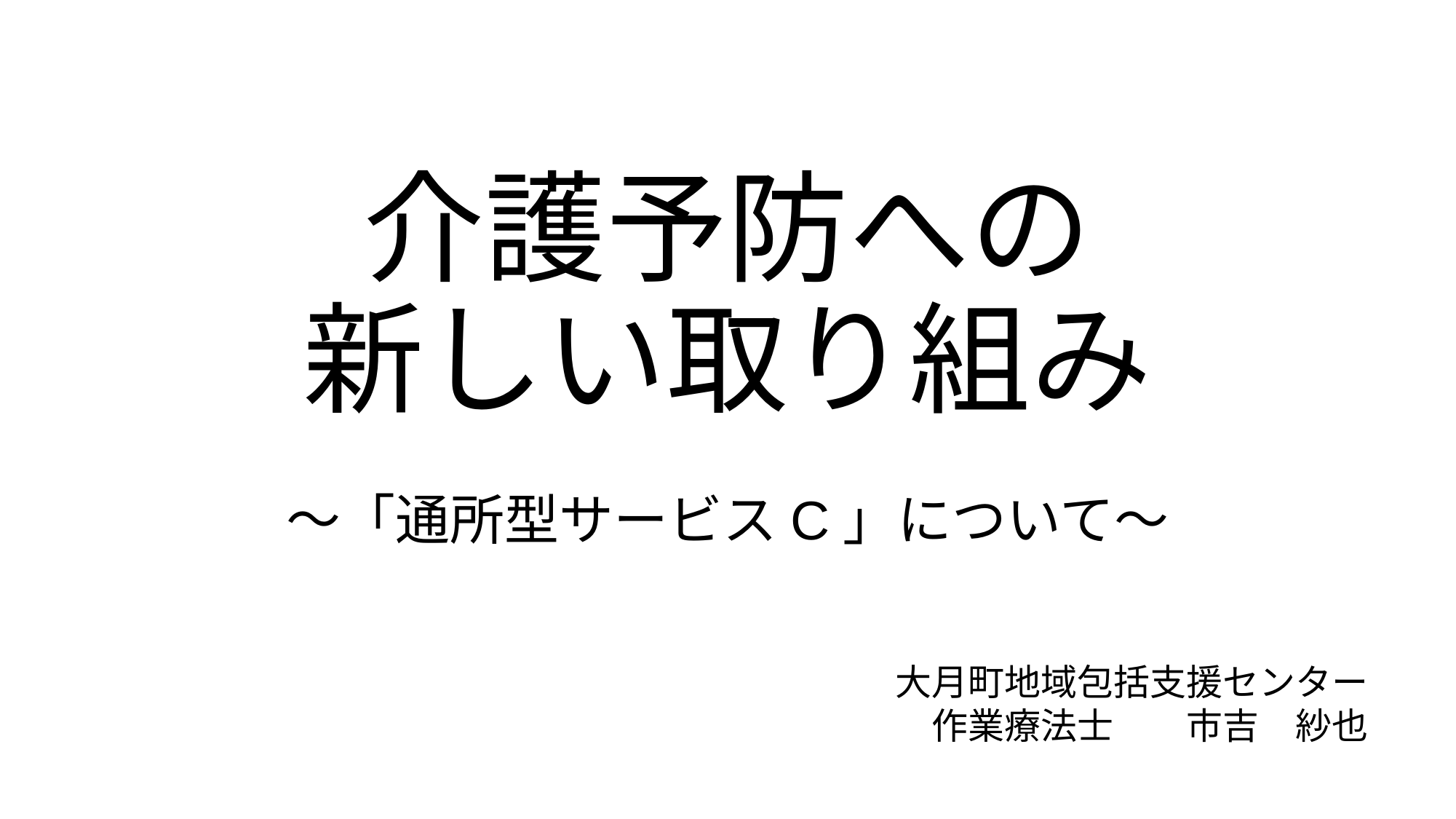

# 介護予防への 新しい取り組み
～「通所型サービスC」について～
大月町地域包括支援センター
作業療法士　　市吉　紗也